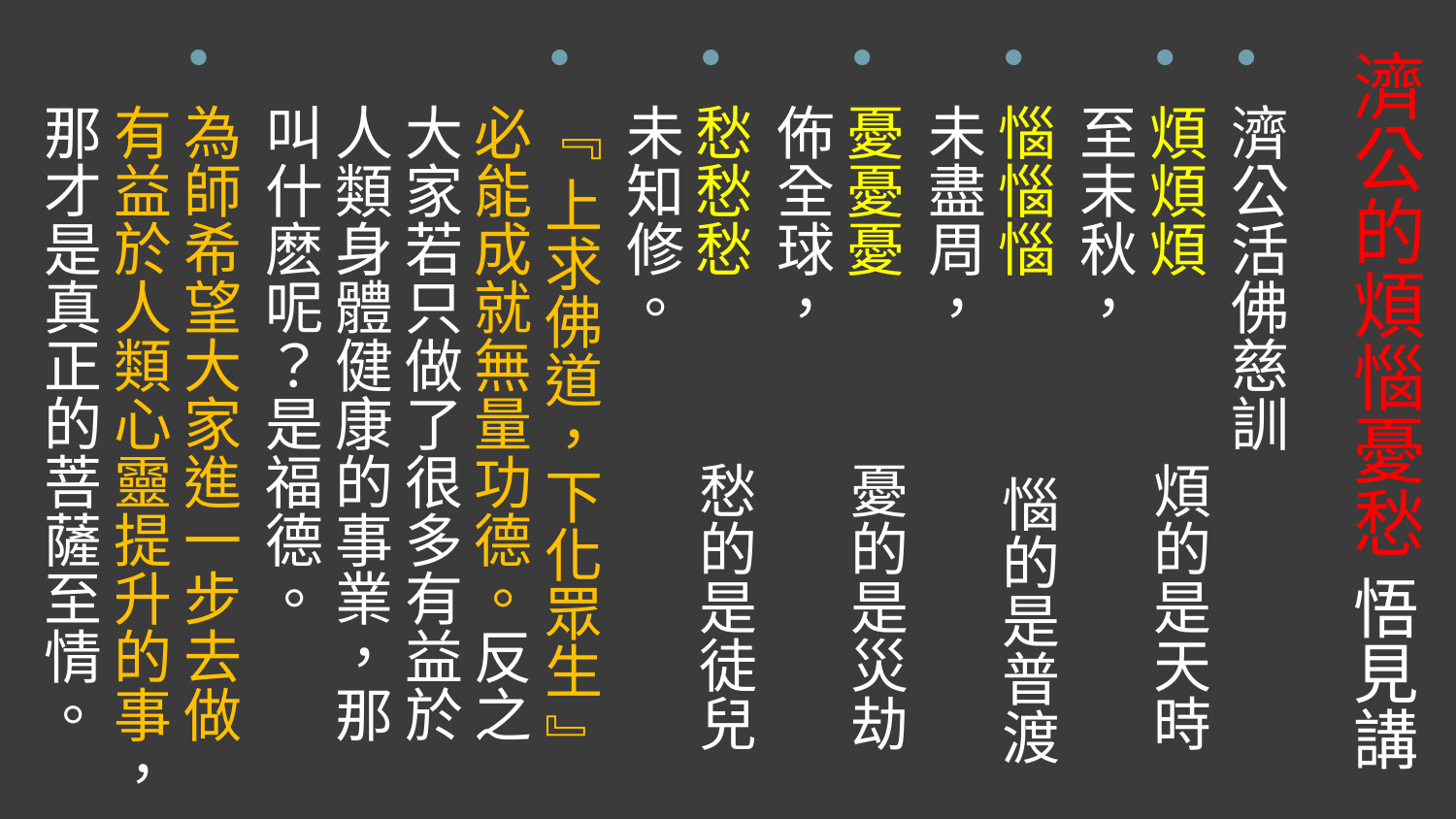

濟公活佛慈訓
煩煩煩              煩的是天時至末秋，
惱惱惱               惱的是普渡未盡周，
憂憂憂              憂的是災劫佈全球，
愁愁愁              愁的是徒兒未知修。
『 上求佛道，下化眾生 』必能成就無量功德。反之大家若只做了很多有益於人類身體健康的事業，那叫什麽呢？是福德。
為師希望大家進一步去做有益於人類心靈提升的事，那才是真正的菩薩至情。
# 濟公的煩惱憂愁 悟見講